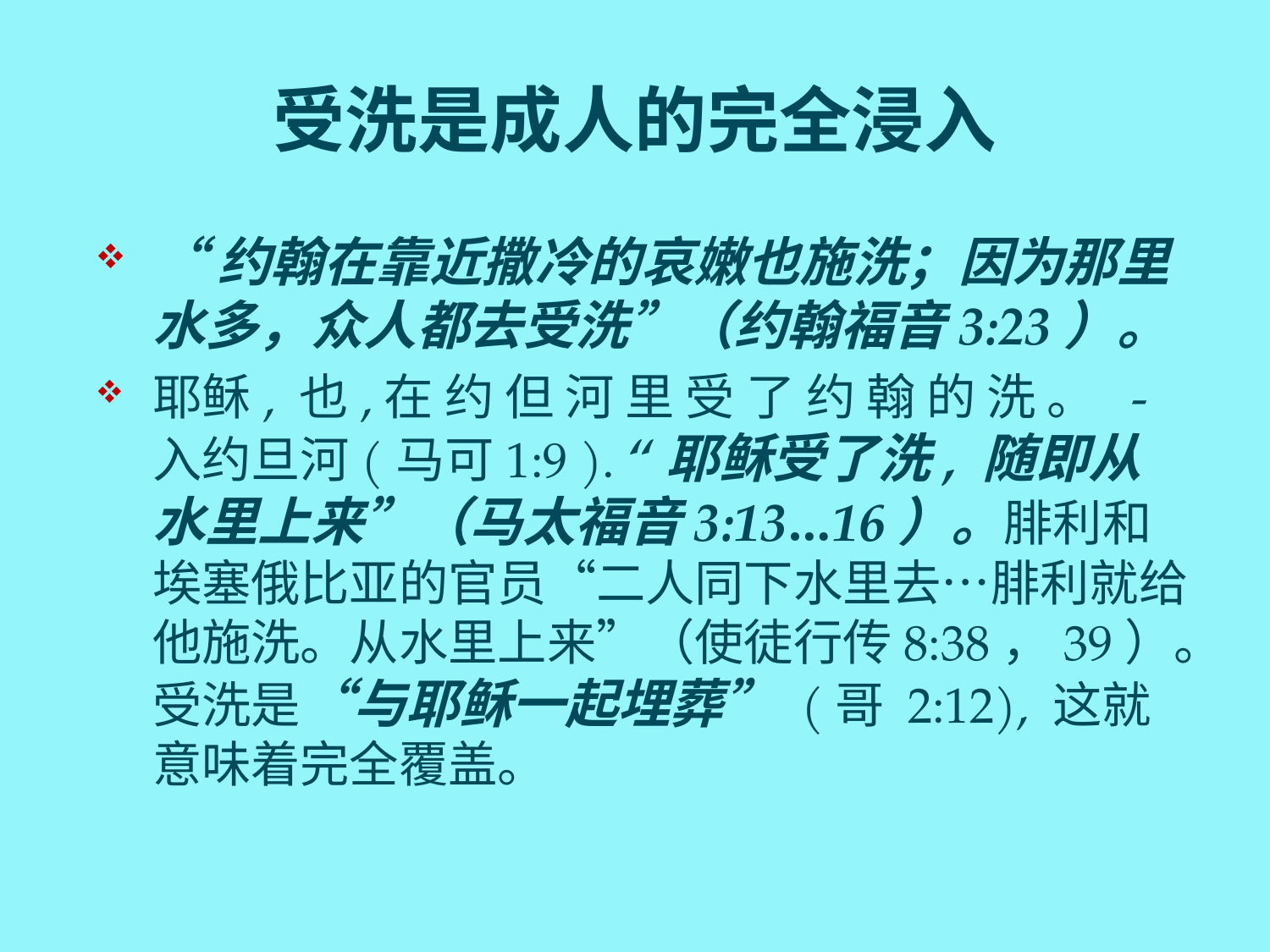

# 受洗是成人的完全浸入
“约翰在靠近撒冷的哀嫩也施洗；因为那里水多，众人都去受洗”（约翰福音3:23）。
耶稣, 也,在 约 但 河 里 受 了 约 翰 的 洗 。  - 入约旦河(马可1:9 ). “耶稣受了洗, 随即从水里上来”（马太福音3:13…16）。腓利和埃塞俄比亚的官员“二人同下水里去…腓利就给他施洗。从水里上来”（使徒行传8:38，39）。受洗是“与耶稣一起埋葬” (哥 2:12), 这就意味着完全覆盖。